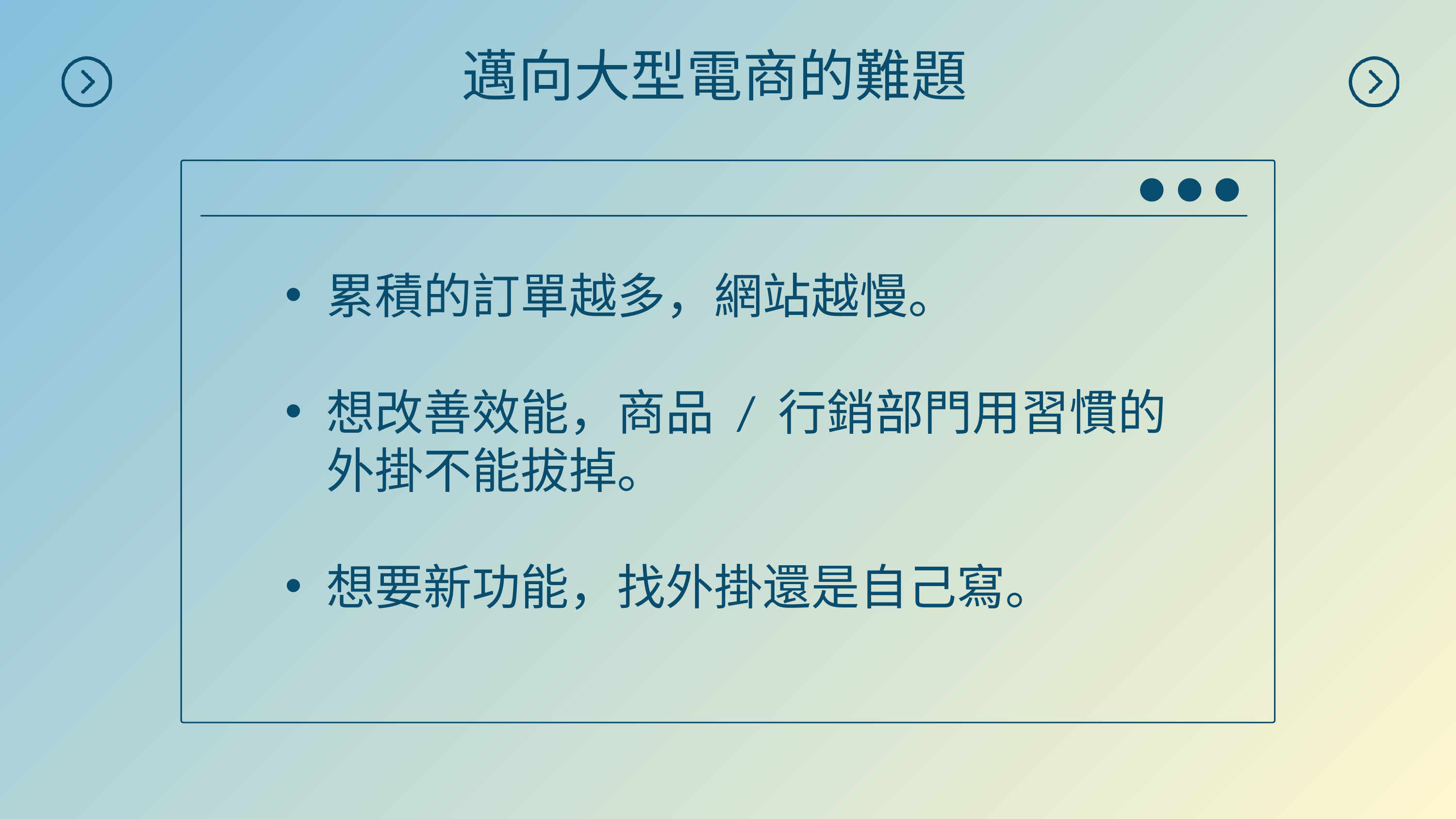

邁向大型電商的難題

累積的訂單越多，網站越慢。

想改善效能，商品 / 行銷部門用習慣的外掛不能拔掉。

想要新功能，找外掛還是自己寫。